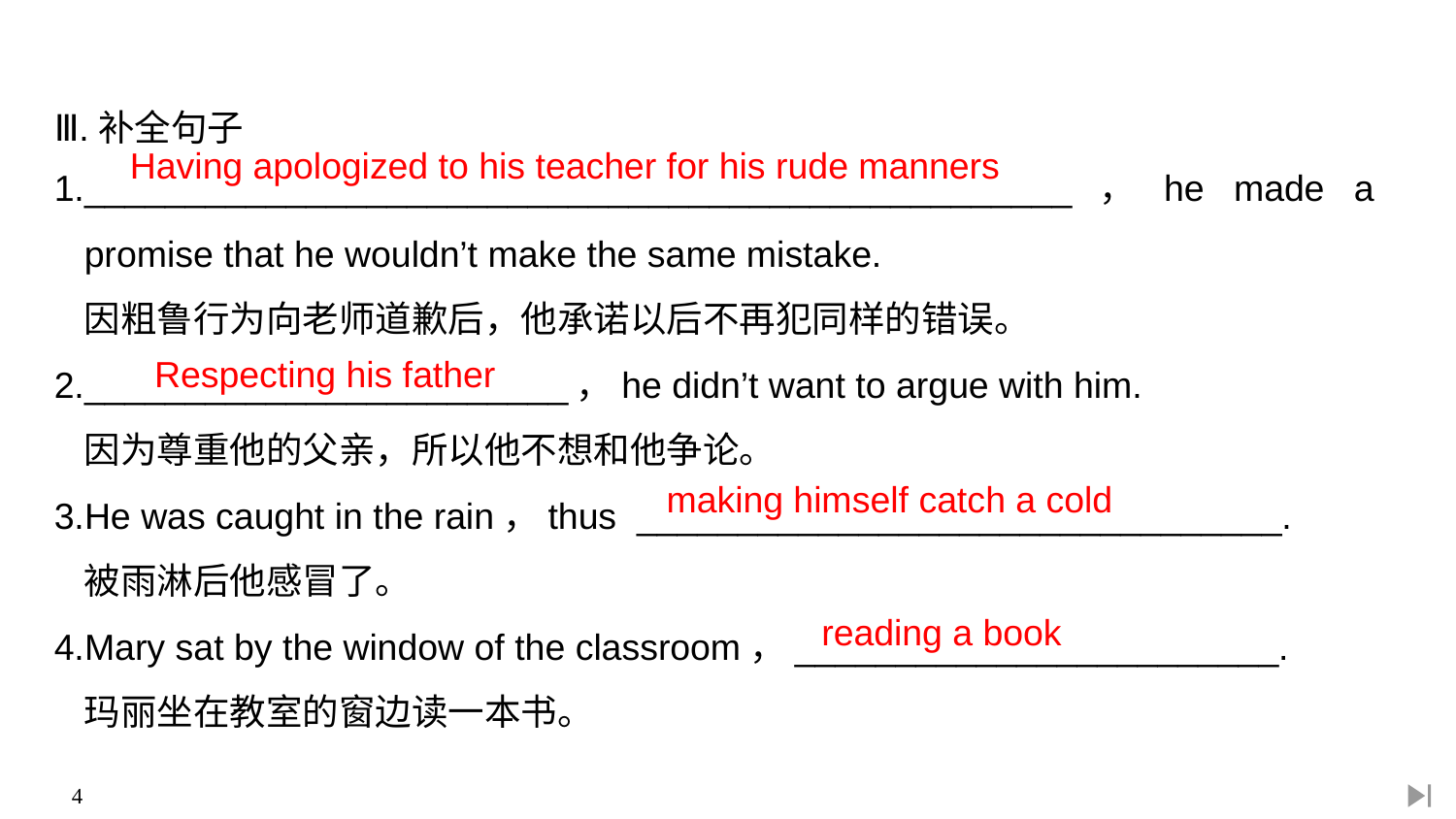

Ⅲ.补全句子
1._________________________________________________，he made a promise that he wouldn’t make the same mistake.
	因粗鲁行为向老师道歉后，他承诺以后不再犯同样的错误。
2.________________________，he didn’t want to argue with him.
	因为尊重他的父亲，所以他不想和他争论。
3.He was caught in the rain，thus  ________________________________.
	被雨淋后他感冒了。
4.Mary sat by the window of the classroom，________________________.
	玛丽坐在教室的窗边读一本书。
Having apologized to his teacher for his rude manners
Respecting his father
making himself catch a cold
reading a book